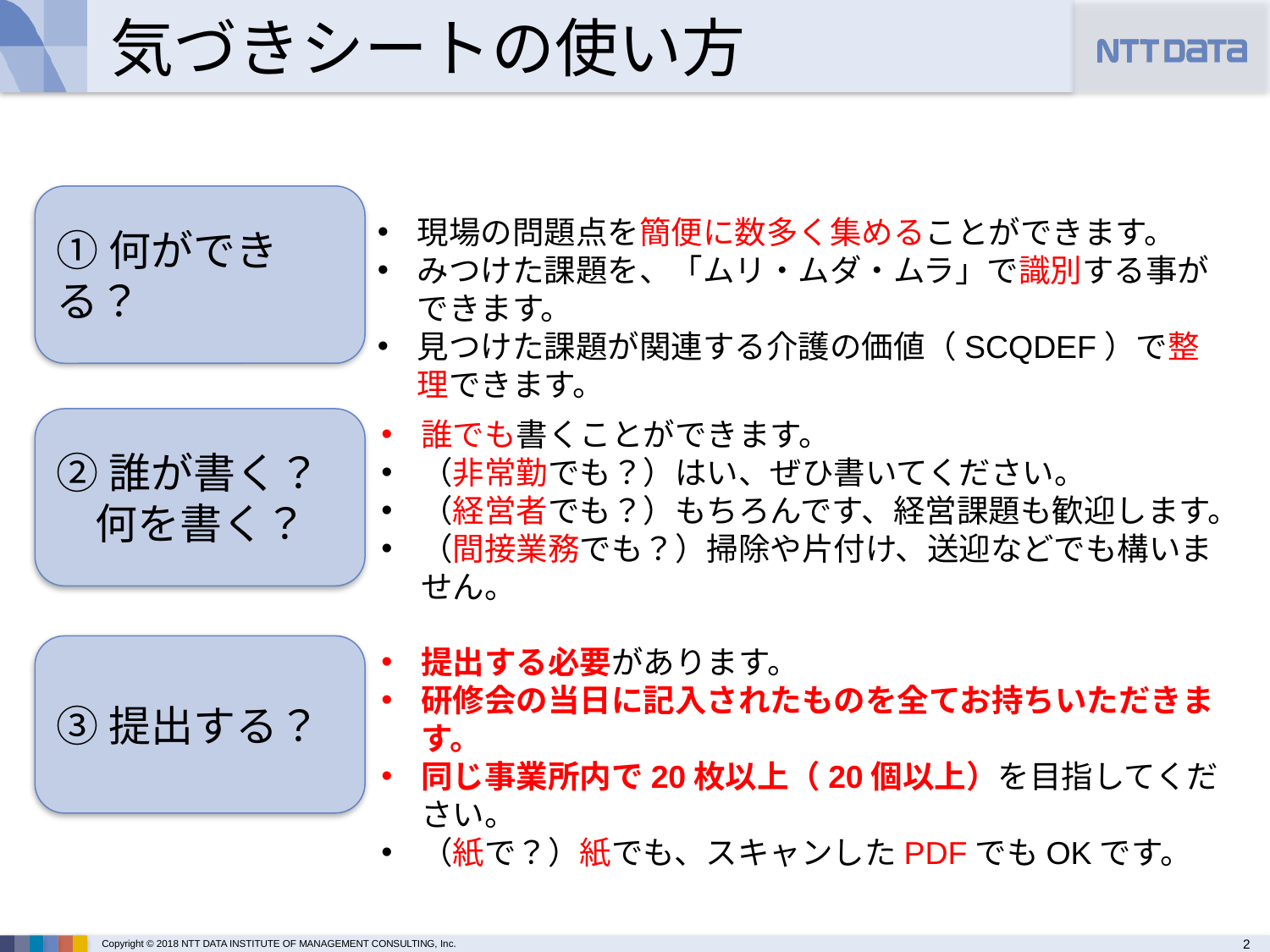

# 気づきシートの使い方
①何ができる？
現場の問題点を簡便に数多く集めることができます。
みつけた課題を、「ムリ・ムダ・ムラ」で識別する事ができます。
見つけた課題が関連する介護の価値（SCQDEF）で整理できます。
②誰が書く？
   何を書く？
誰でも書くことができます。
（非常勤でも？）はい、ぜひ書いてください。
（経営者でも？）もちろんです、経営課題も歓迎します。
（間接業務でも？）掃除や片付け、送迎などでも構いません。
③提出する？
提出する必要があります。
研修会の当日に記入されたものを全てお持ちいただきます。
同じ事業所内で20枚以上（20個以上）を目指してください。
（紙で？）紙でも、スキャンしたPDFでもOKです。